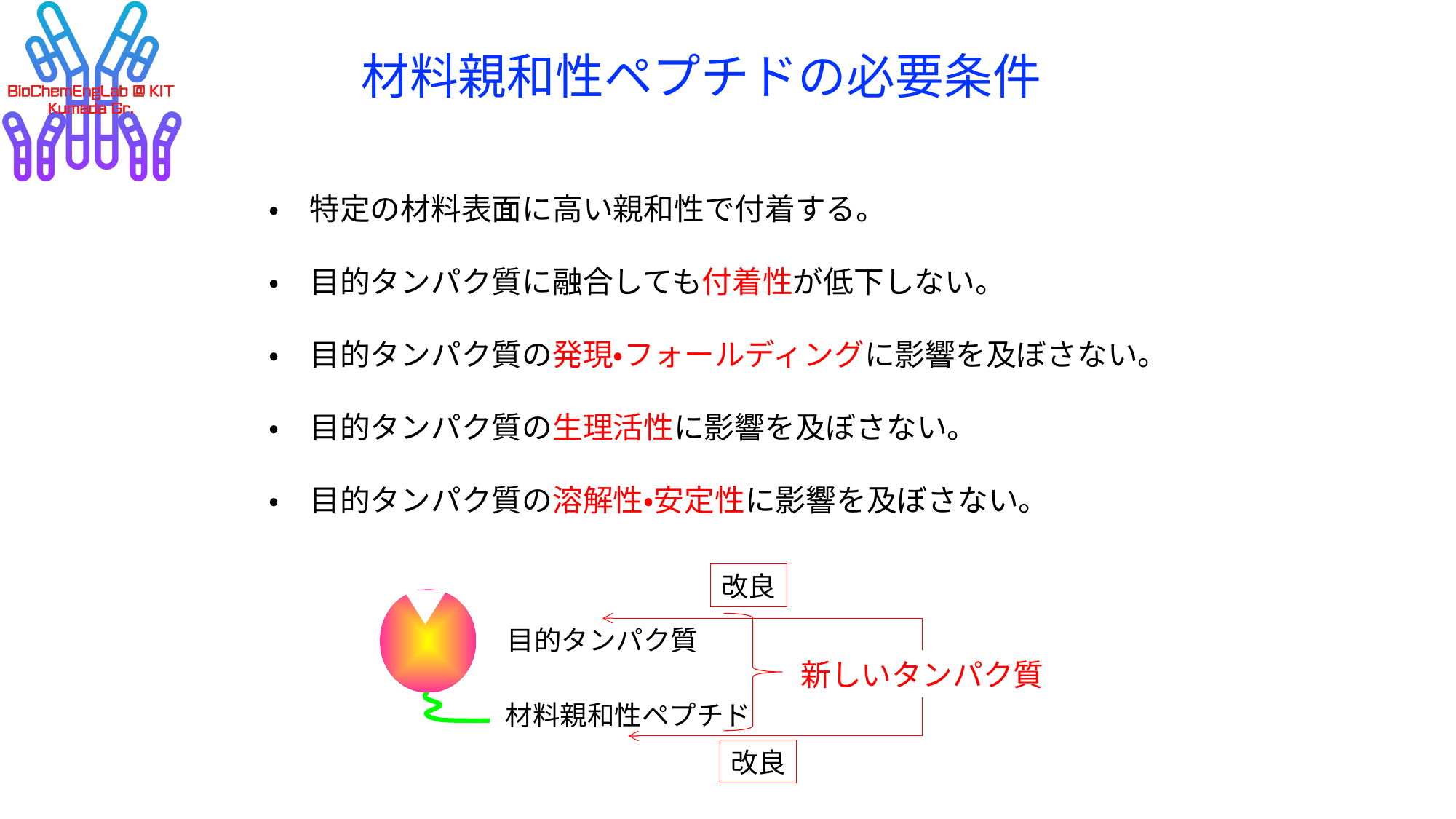

# 材料親和性ペプチドの必要条件
・　特定の材料表面に高い親和性で付着する。

・　目的タンパク質に融合しても付着性が低下しない。

・　目的タンパク質の発現・フォールディングに影響を及ぼさない。

・　目的タンパク質の生理活性に影響を及ぼさない。

・　目的タンパク質の溶解性・安定性に影響を及ぼさない。
改良
改良

新しいタンパク質
目的タンパク質
材料親和性ペプチド